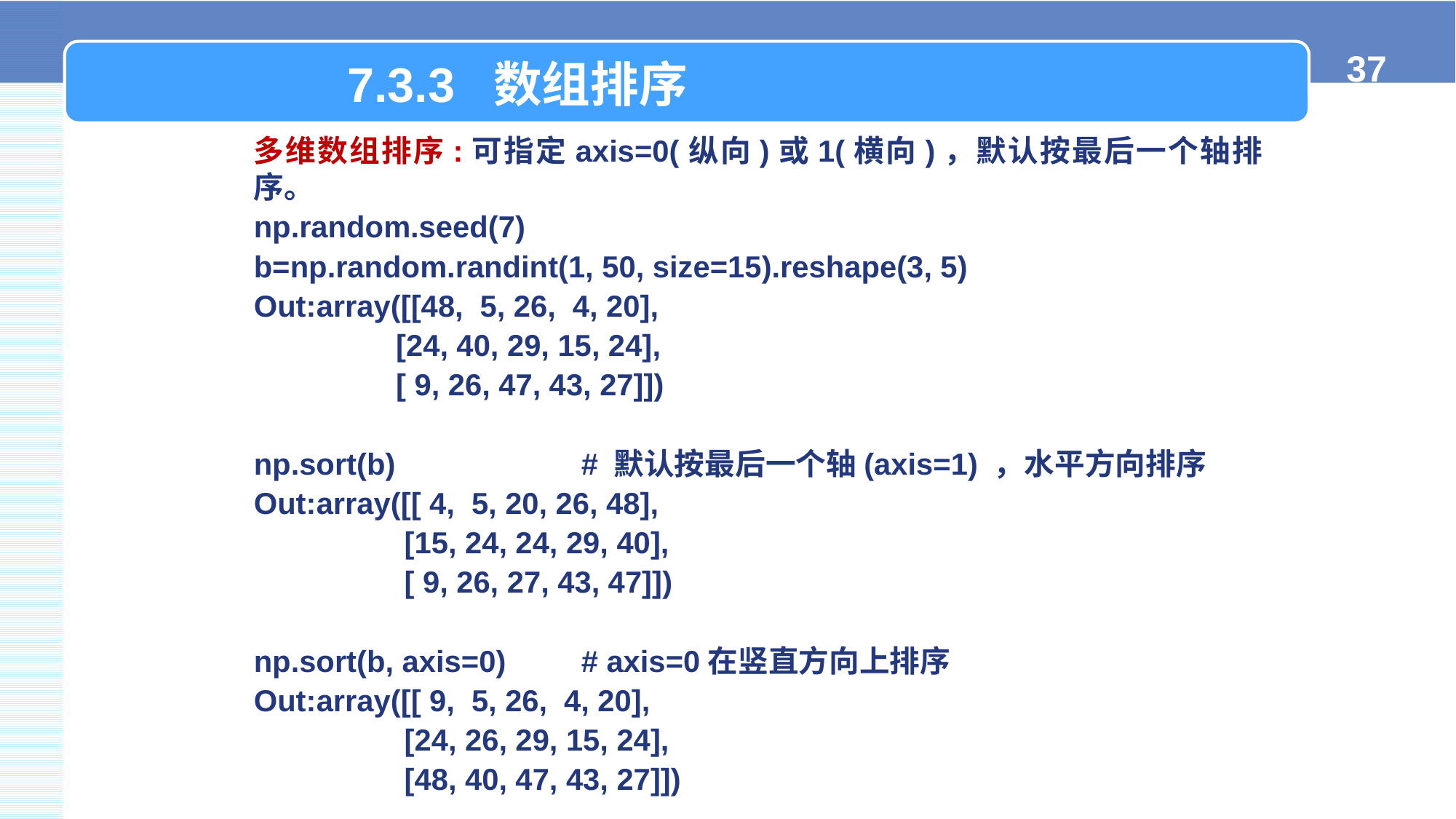

7.3.3  数组排序
多维数组排序:可指定axis=0(纵向)或1(横向)，默认按最后一个轴排序。
np.random.seed(7)
b=np.random.randint(1, 50, size=15).reshape(3, 5)
Out:array([[48,  5, 26,  4, 20],
                 [24, 40, 29, 15, 24],
                 [ 9, 26, 47, 43, 27]])

np.sort(b)   		# 默认按最后一个轴(axis=1) ，水平方向排序
Out:array([[ 4,  5, 20, 26, 48],
                  [15, 24, 24, 29, 40],
                  [ 9, 26, 27, 43, 47]])

np.sort(b, axis=0)  	# axis=0在竖直方向上排序
Out:array([[ 9,  5, 26,  4, 20],
                  [24, 26, 29, 15, 24],
                  [48, 40, 47, 43, 27]])